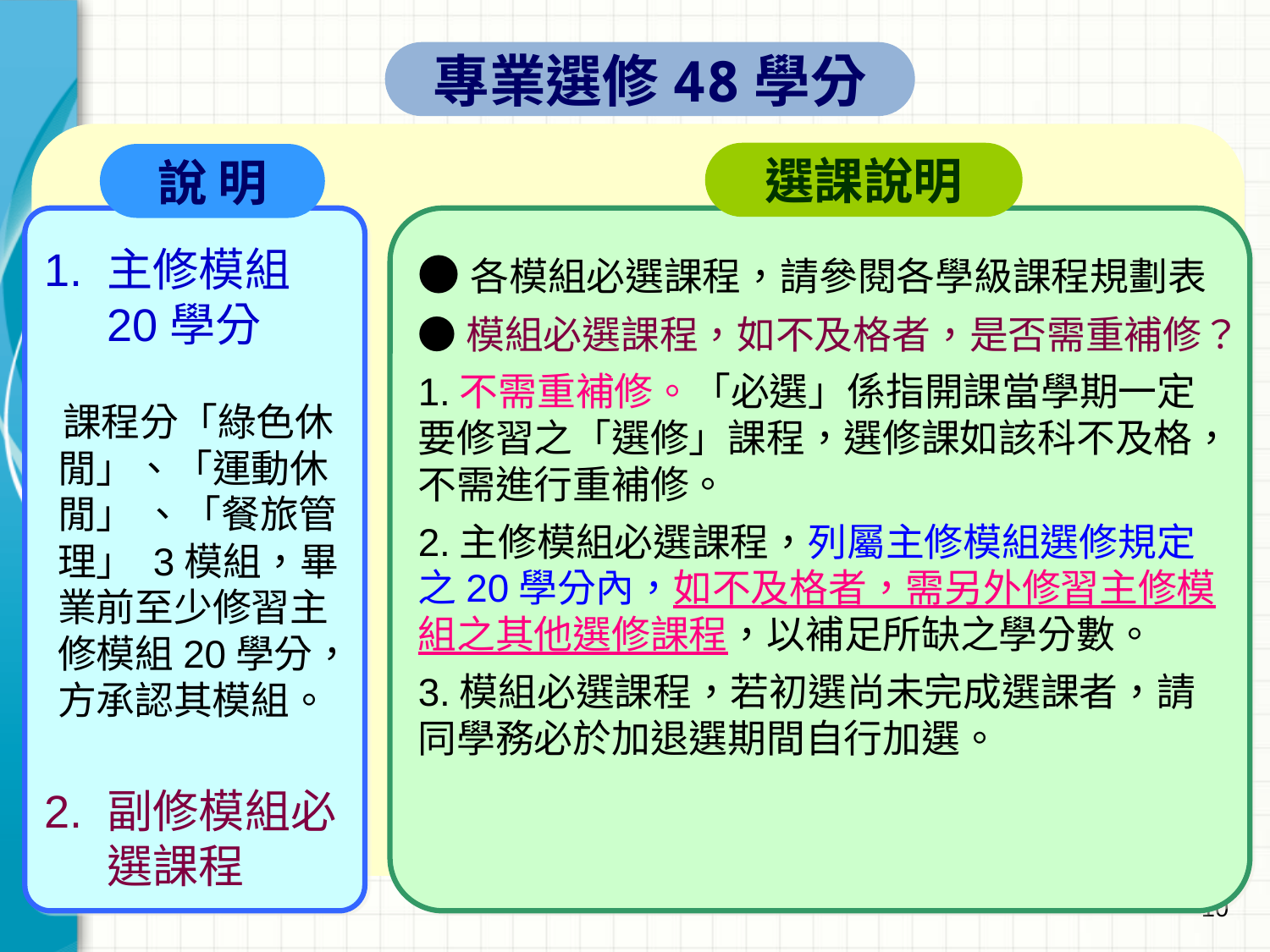

專業選修48學分

選課說明
說 明
主修模組20學分

 課程分「綠色休閒」、「運動休閒」 、「餐旅管理」 3模組，畢業前至少修習主修模組20學分，方承認其模組。

副修模組必選課程
●各模組必選課程，請參閱各學級課程規劃表
●模組必選課程，如不及格者，是否需重補修？
1.不需重補修。「必選」係指開課當學期一定要修習之「選修」課程，選修課如該科不及格，不需進行重補修。
2.主修模組必選課程，列屬主修模組選修規定之20學分內，如不及格者，需另外修習主修模組之其他選修課程，以補足所缺之學分數。
3.模組必選課程，若初選尚未完成選課者，請同學務必於加退選期間自行加選。
10